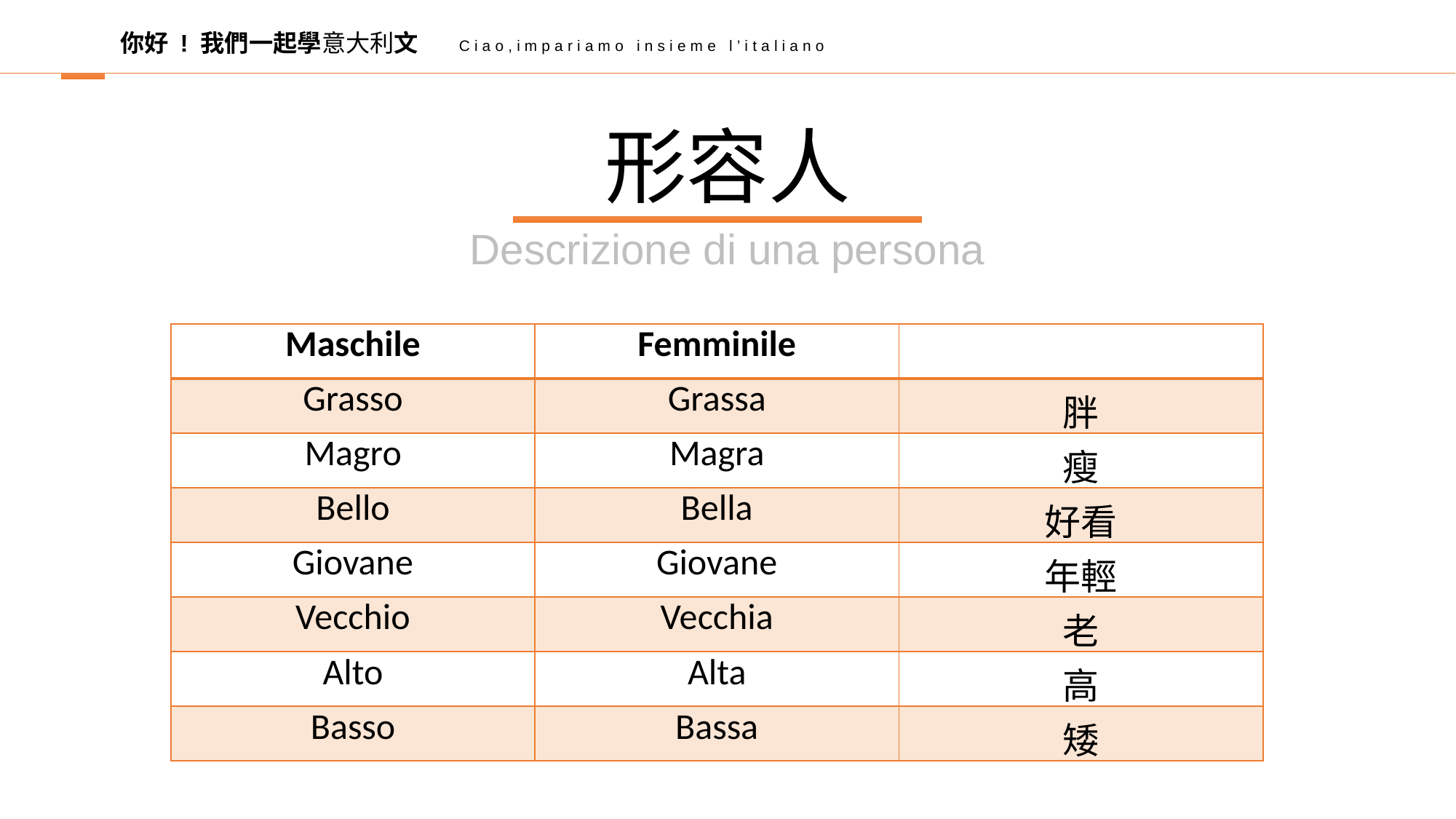

你好 ! 我們一起學意大利文
Ciao,impariamo insieme l’italiano

形容人
Descrizione di una persona

| Maschile | Femminile |  |
| --- | --- | --- |
| Grasso | Grassa | 胖 |
| Magro | Magra | 瘦 |
| Bello | Bella | 好看 |
| Giovane | Giovane | 年輕 |
| Vecchio | Vecchia | 老 |
| Alto | Alta | 高 |
| Basso | Bassa | 矮 |